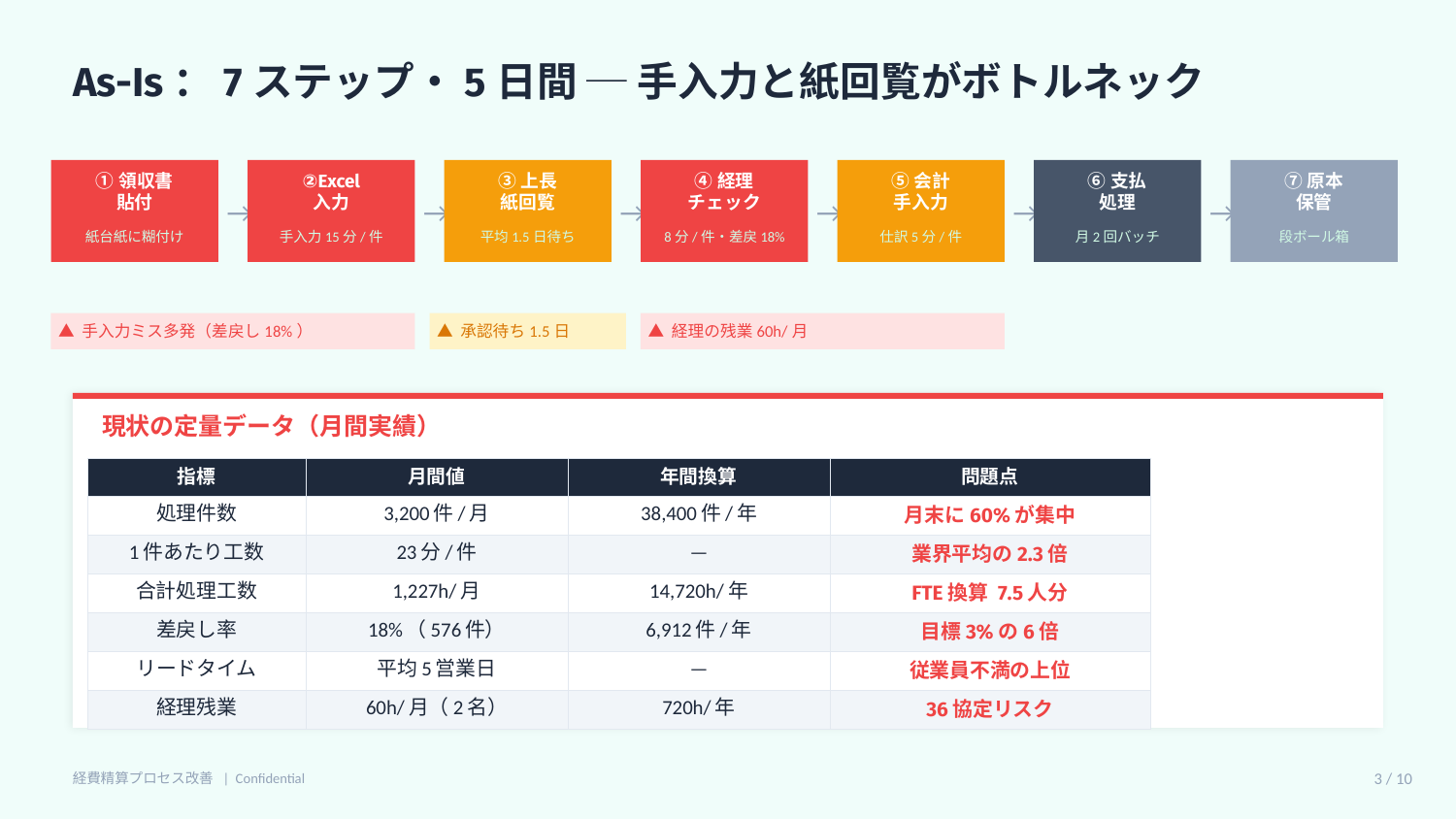

As-Is：7ステップ・5日間 ─ 手入力と紙回覧がボトルネック

①領収書
貼付
②Excel
入力
③上長
紙回覧
④経理
チェック
⑤会計
手入力
⑥支払
処理
⑦原本
保管
→
→
→
→
→
→
紙台紙に糊付け
手入力15分/件
平均1.5日待ち
8分/件・差戻18%
仕訳5分/件
月2回バッチ
段ボール箱

▲ 手入力ミス多発（差戻し18%）
▲ 承認待ち1.5日
▲ 経理の残業60h/月

現状の定量データ（月間実績）
| 指標 | 月間値 | 年間換算 | 問題点 |
| --- | --- | --- | --- |
| 処理件数 | 3,200件/月 | 38,400件/年 | 月末に60%が集中 |
| 1件あたり工数 | 23分/件 | — | 業界平均の2.3倍 |
| 合計処理工数 | 1,227h/月 | 14,720h/年 | FTE換算 7.5人分 |
| 差戻し率 | 18%（576件） | 6,912件/年 | 目標3%の6倍 |
| リードタイム | 平均5営業日 | — | 従業員不満の上位 |
| 経理残業 | 60h/月（2名） | 720h/年 | 36協定リスク |
経費精算プロセス改善  |  Confidential
3 / 10